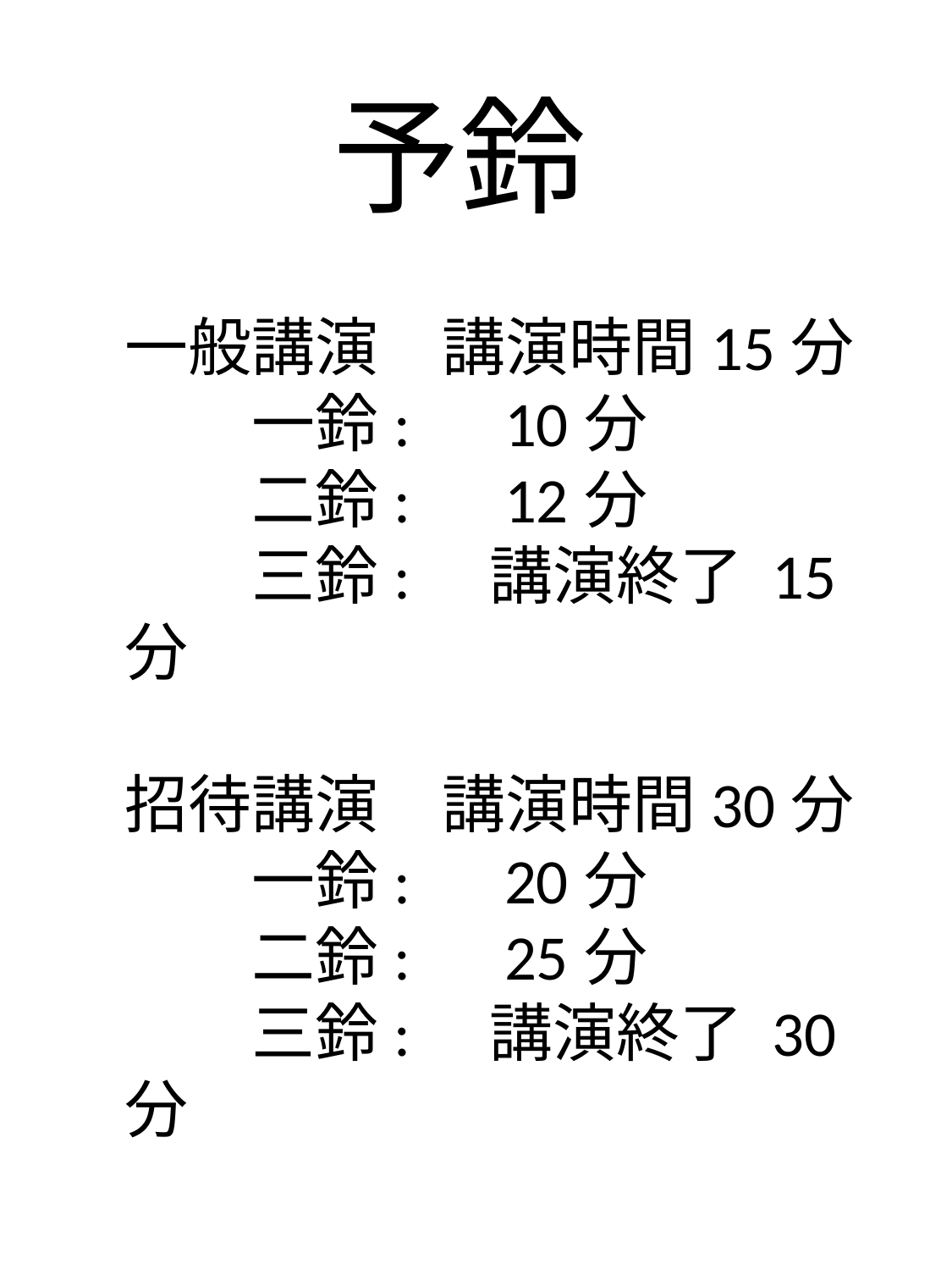

予鈴
一般講演　講演時間15分
	一鈴:　10分
	二鈴:　12分
	三鈴:　講演終了 15分

招待講演　講演時間30分
	一鈴:　20分
	二鈴:　25分
	三鈴:　講演終了 30分